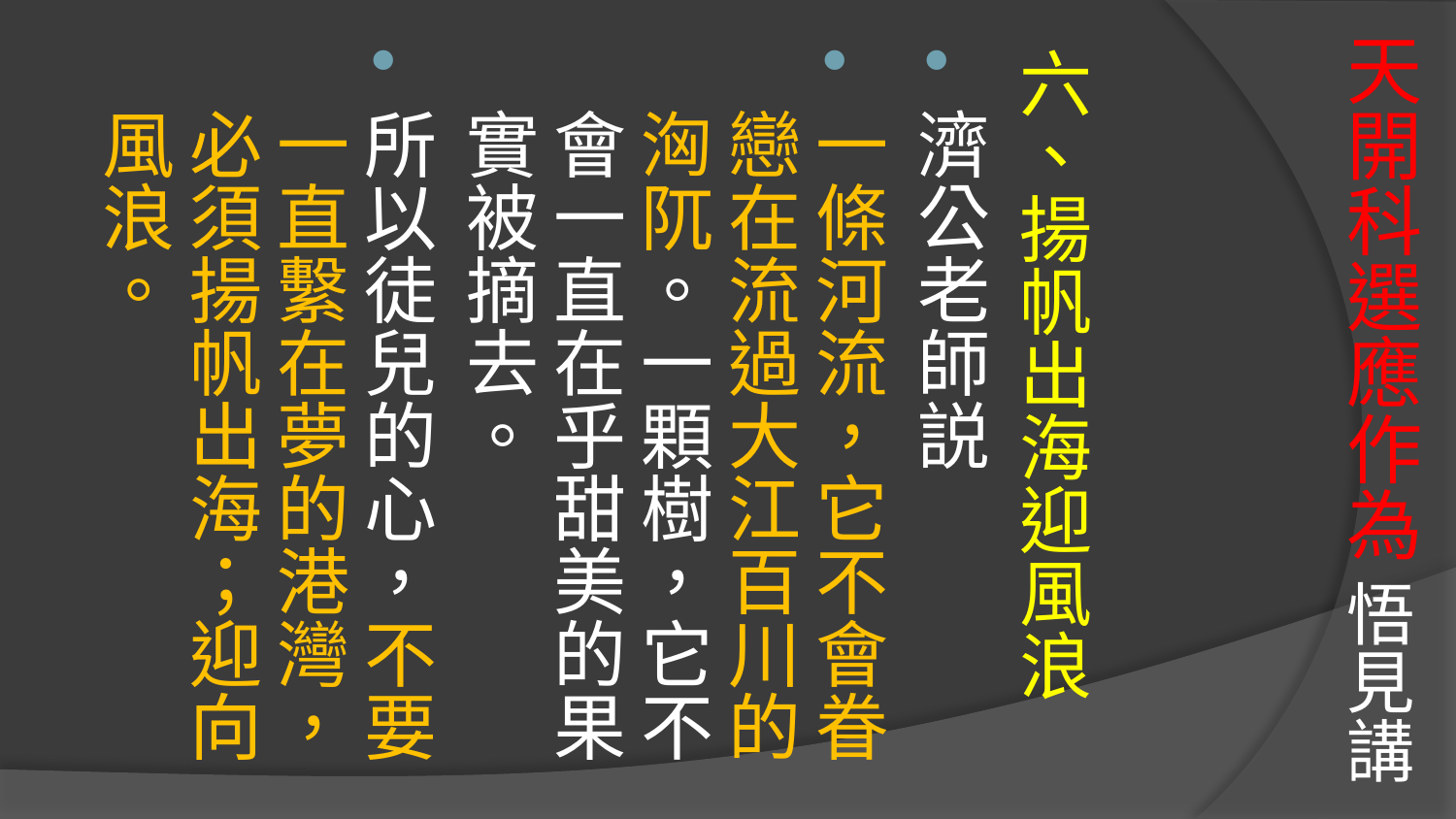

# 天開科選應作為 悟見講
六、揚帆出海迎風浪
濟公老師説
一條河流，它不會眷戀在流過大江百川的洶阢。一顆樹，它不會一直在乎甜美的果實被摘去。
所以徒兒的心，不要一直繫在夢的港灣，必須揚帆出海；迎向風浪。